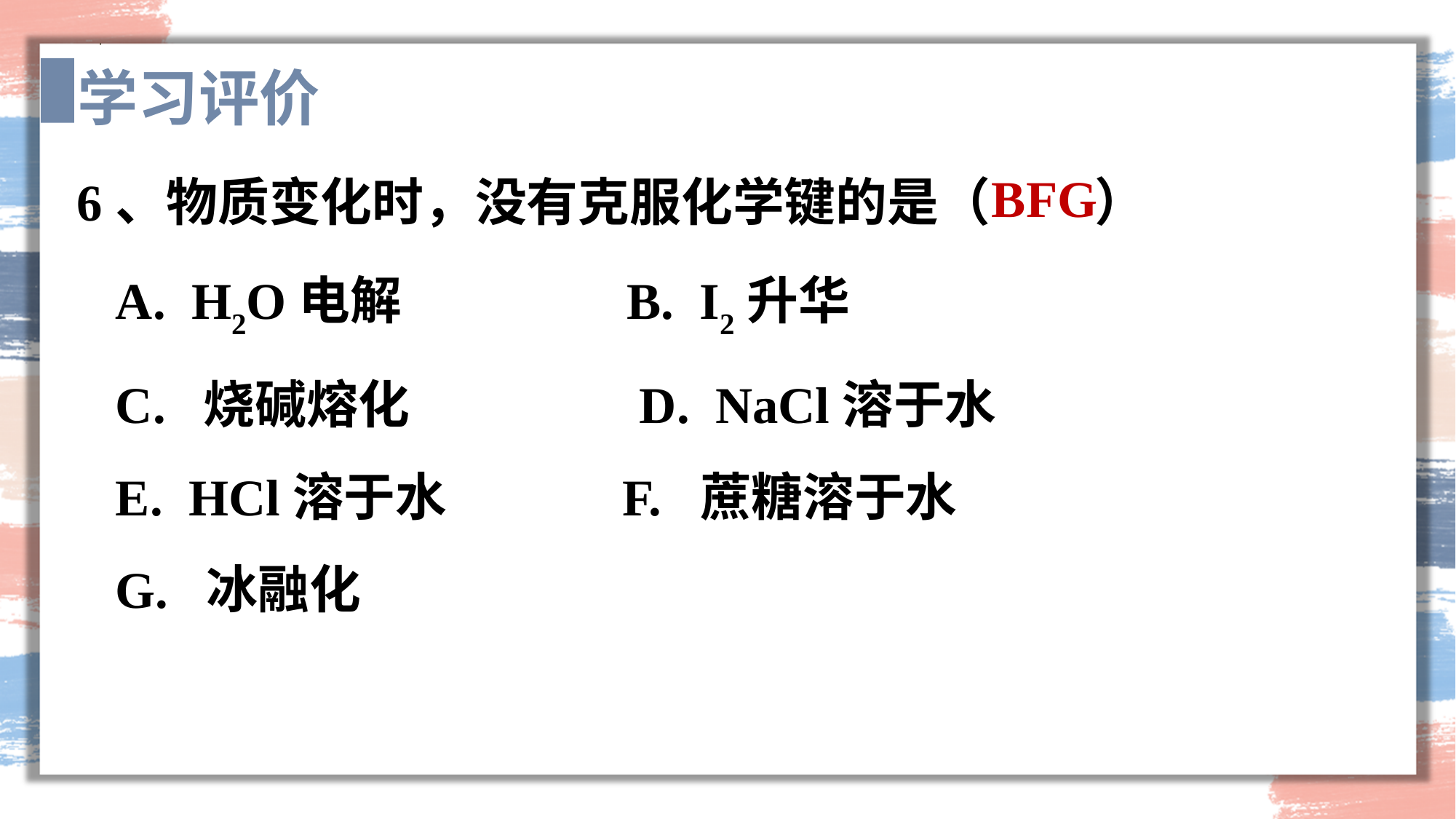

学习评价

6、物质变化时，没有克服化学键的是（         ）
   A.  H2O电解 　　　    B.  I2升华
   C.  烧碱熔化　　　　 D.  NaCl溶于水
   E.  HCl溶于水              F.  蔗糖溶于水
   G.  冰融化
BFG